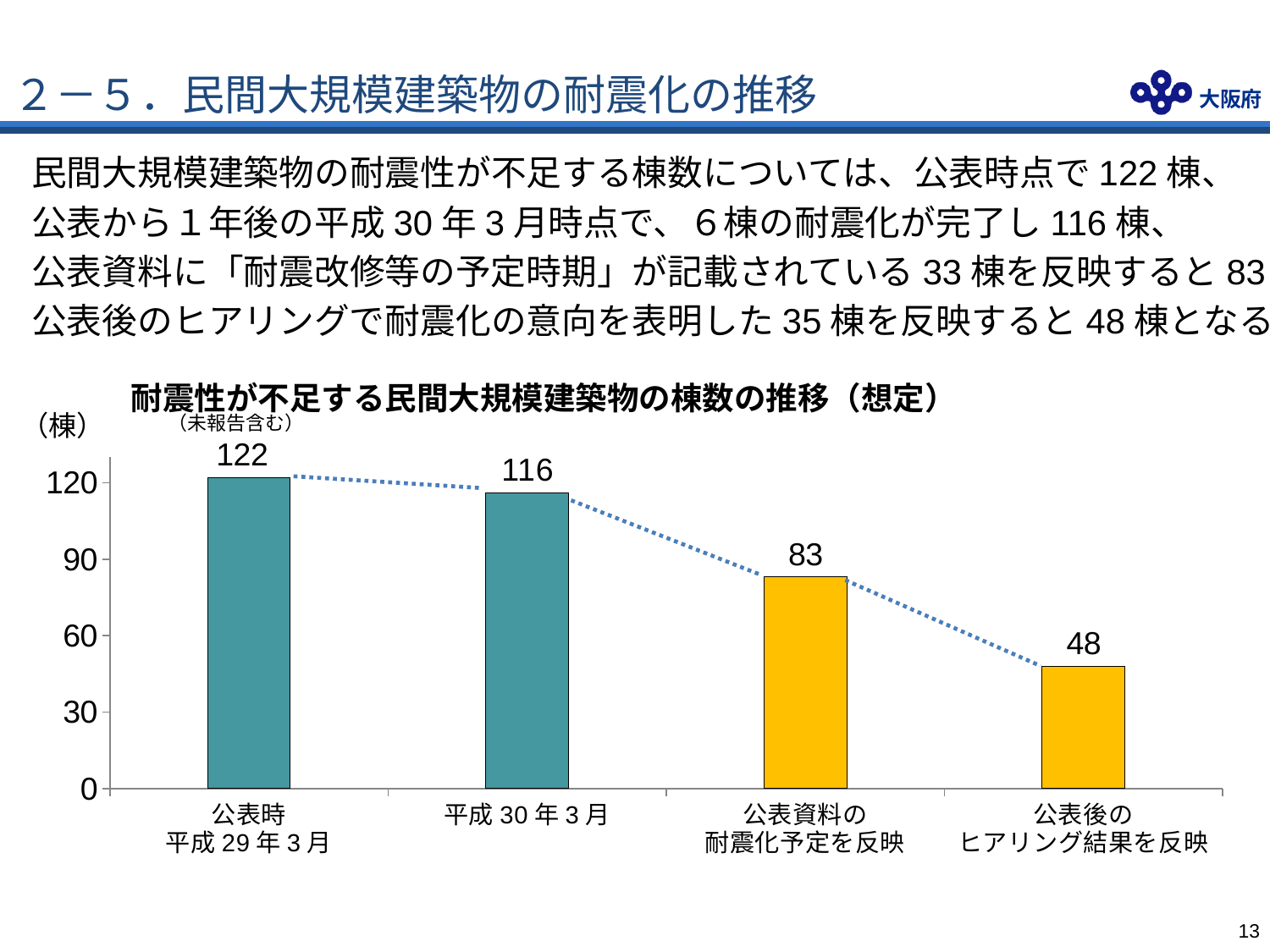

# ２－５．民間大規模建築物の耐震化の推移
民間大規模建築物の耐震性が不足する棟数については、公表時点で122棟、
公表から１年後の平成30年3月時点で、６棟の耐震化が完了し116棟、
公表資料に「耐震改修等の予定時期」が記載されている33棟を反映すると83棟
公表後のヒアリングで耐震化の意向を表明した35棟を反映すると48棟となる。
耐震性が不足する民間大規模建築物の棟数の推移（想定）
（棟）
（未報告含む）

### Chart

| Category | 系列 1 |
|---|---|
| 公表時
平成29年3月 | 122.0 |
| 平成30年3月 | 116.0 |
| 公表資料の
耐震化予定を反映 | 83.0 |
| 公表後の
ヒアリング結果を反映 | 48.0 |
13